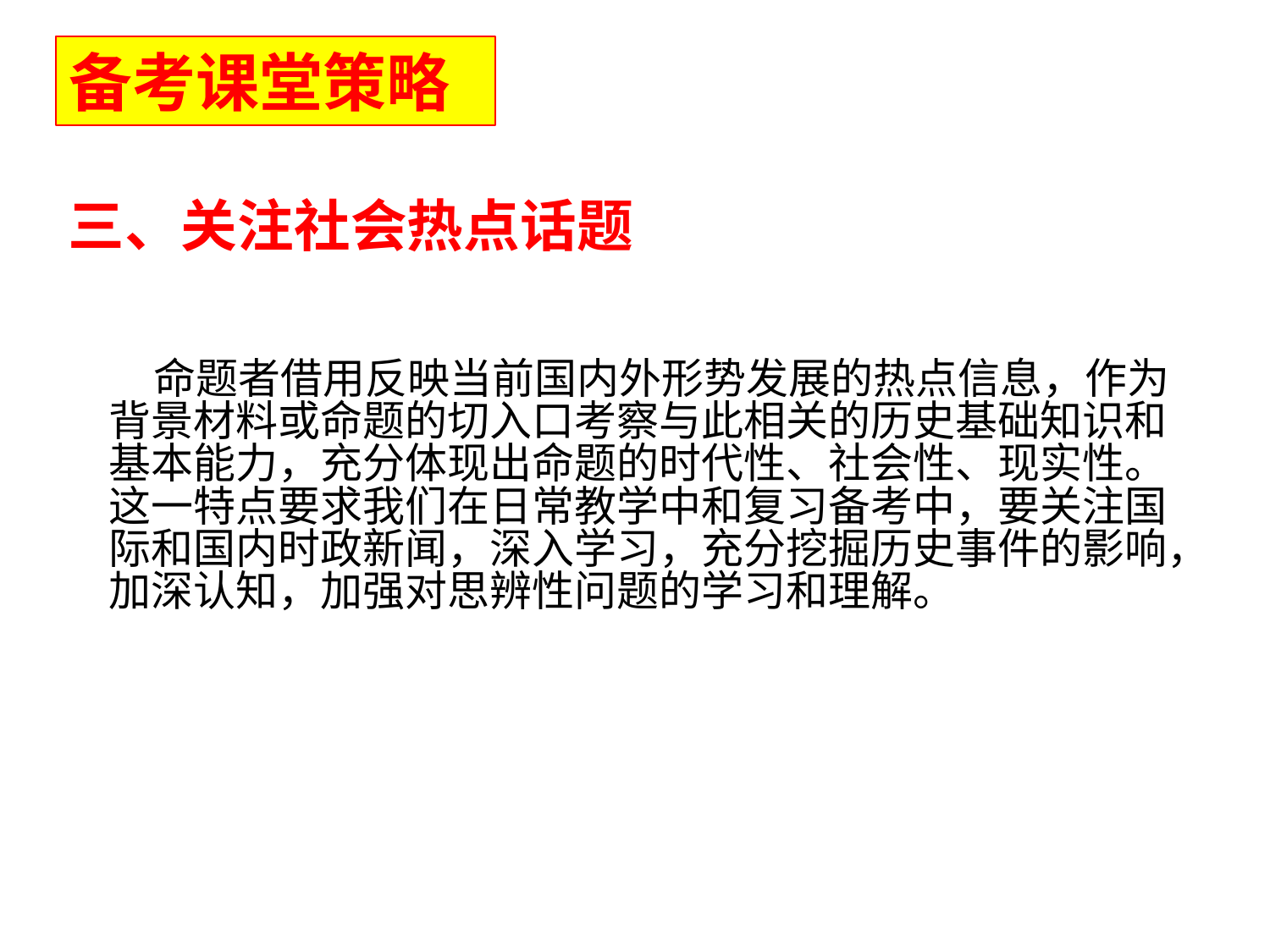

备考课堂策略
三、关注社会热点话题
         命题者借用反映当前国内外形势发展的热点信息，作为背景材料或命题的切入口考察与此相关的历史基础知识和基本能力，充分体现出命题的时代性、社会性、现实性。这一特点要求我们在日常教学中和复习备考中，要关注国际和国内时政新闻，深入学习，充分挖掘历史事件的影响，加深认知，加强对思辨性问题的学习和理解。